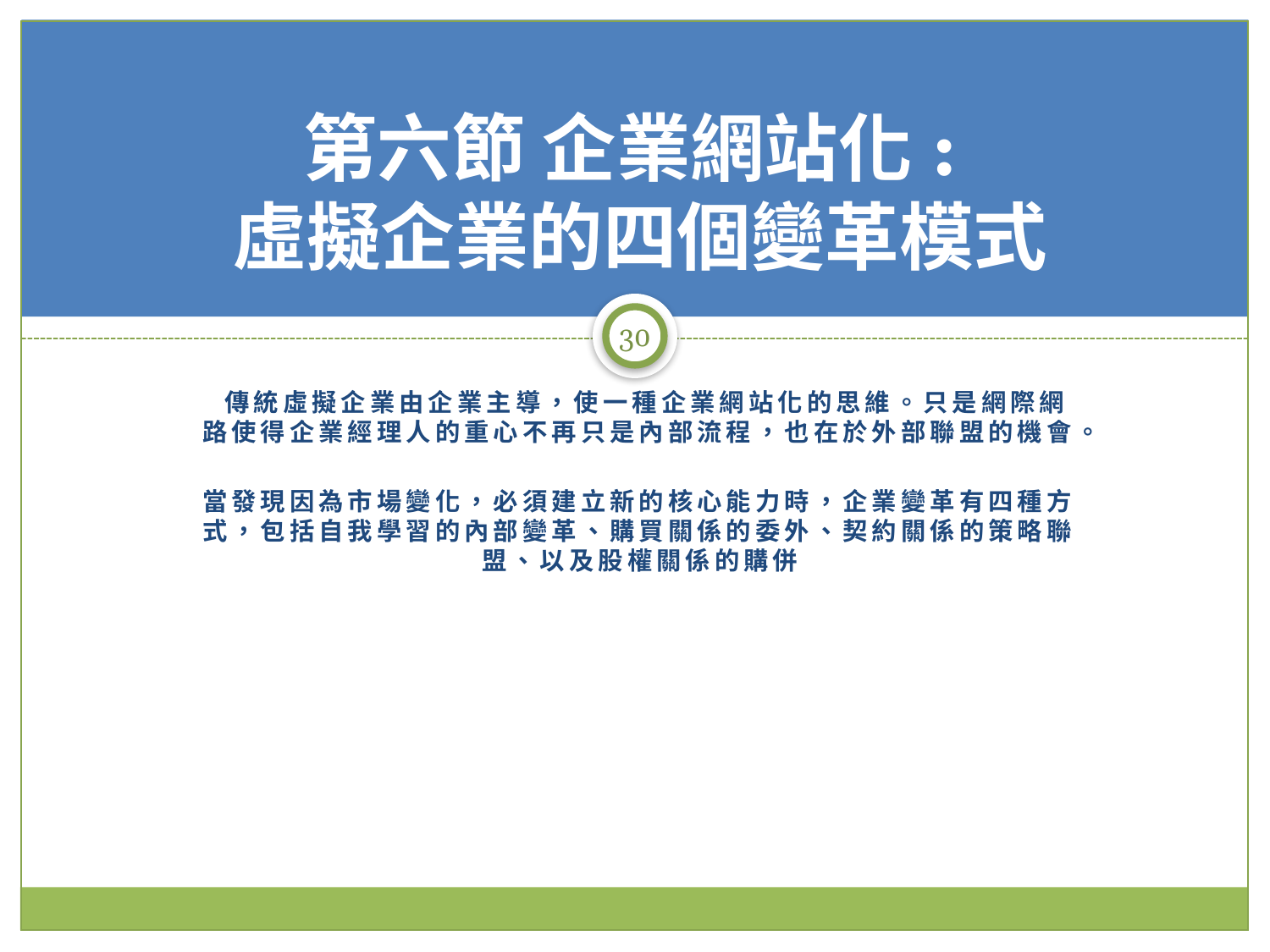

# 第六節 企業網站化: 虛擬企業的四個變革模式
30
 傳統虛擬企業由企業主導，使一種企業網站化的思維。只是網際網路使得企業經理人的重心不再只是內部流程，也在於外部聯盟的機會。

當發現因為市場變化，必須建立新的核心能力時，企業變革有四種方式，包括自我學習的內部變革、購買關係的委外、契約關係的策略聯盟、以及股權關係的購併